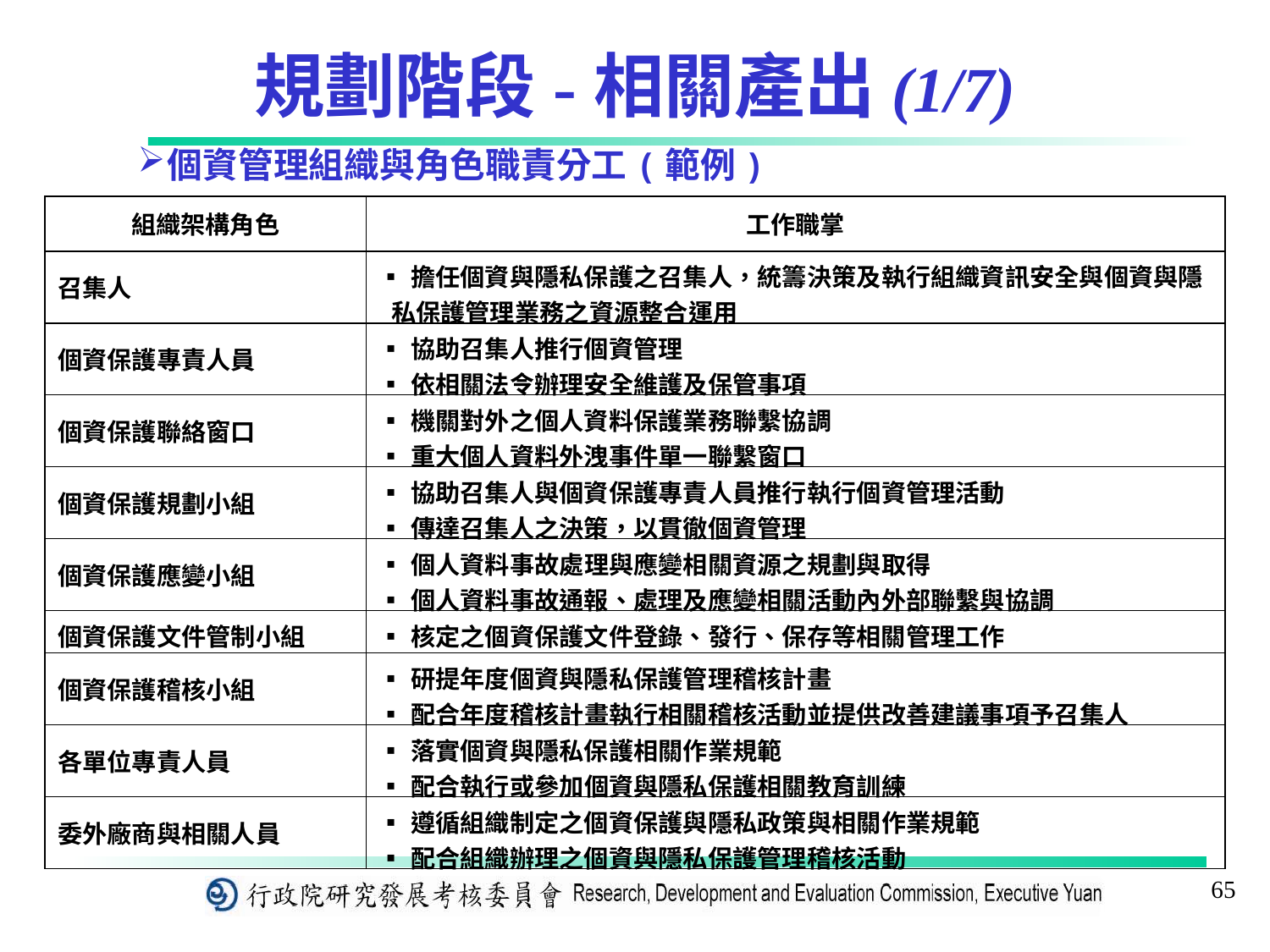

# 規劃階段-相關產出(1/7)
個資管理組織與角色職責分工(範例)
| 組織架構角色 | 工作職掌 |
| --- | --- |
| 召集人 | ▪擔任個資與隱私保護之召集人，統籌決策及執行組織資訊安全與個資與隱私保護管理業務之資源整合運用 |
| 個資保護專責人員 | ▪協助召集人推行個資管理 ▪依相關法令辦理安全維護及保管事項 |
| 個資保護聯絡窗口 | ▪機關對外之個人資料保護業務聯繫協調 ▪重大個人資料外洩事件單一聯繫窗口 |
| 個資保護規劃小組 | ▪協助召集人與個資保護專責人員推行執行個資管理活動 ▪傳達召集人之決策，以貫徹個資管理 |
| 個資保護應變小組 | ▪個人資料事故處理與應變相關資源之規劃與取得 ▪個人資料事故通報、處理及應變相關活動內外部聯繫與協調 |
| 個資保護文件管制小組 | ▪核定之個資保護文件登錄、發行、保存等相關管理工作 |
| 個資保護稽核小組 | ▪研提年度個資與隱私保護管理稽核計畫 ▪配合年度稽核計畫執行相關稽核活動並提供改善建議事項予召集人 |
| 各單位專責人員 | ▪落實個資與隱私保護相關作業規範 ▪配合執行或參加個資與隱私保護相關教育訓練 |
| 委外廠商與相關人員 | ▪遵循組織制定之個資保護與隱私政策與相關作業規範 ▪配合組織辦理之個資與隱私保護管理稽核活動 |
65